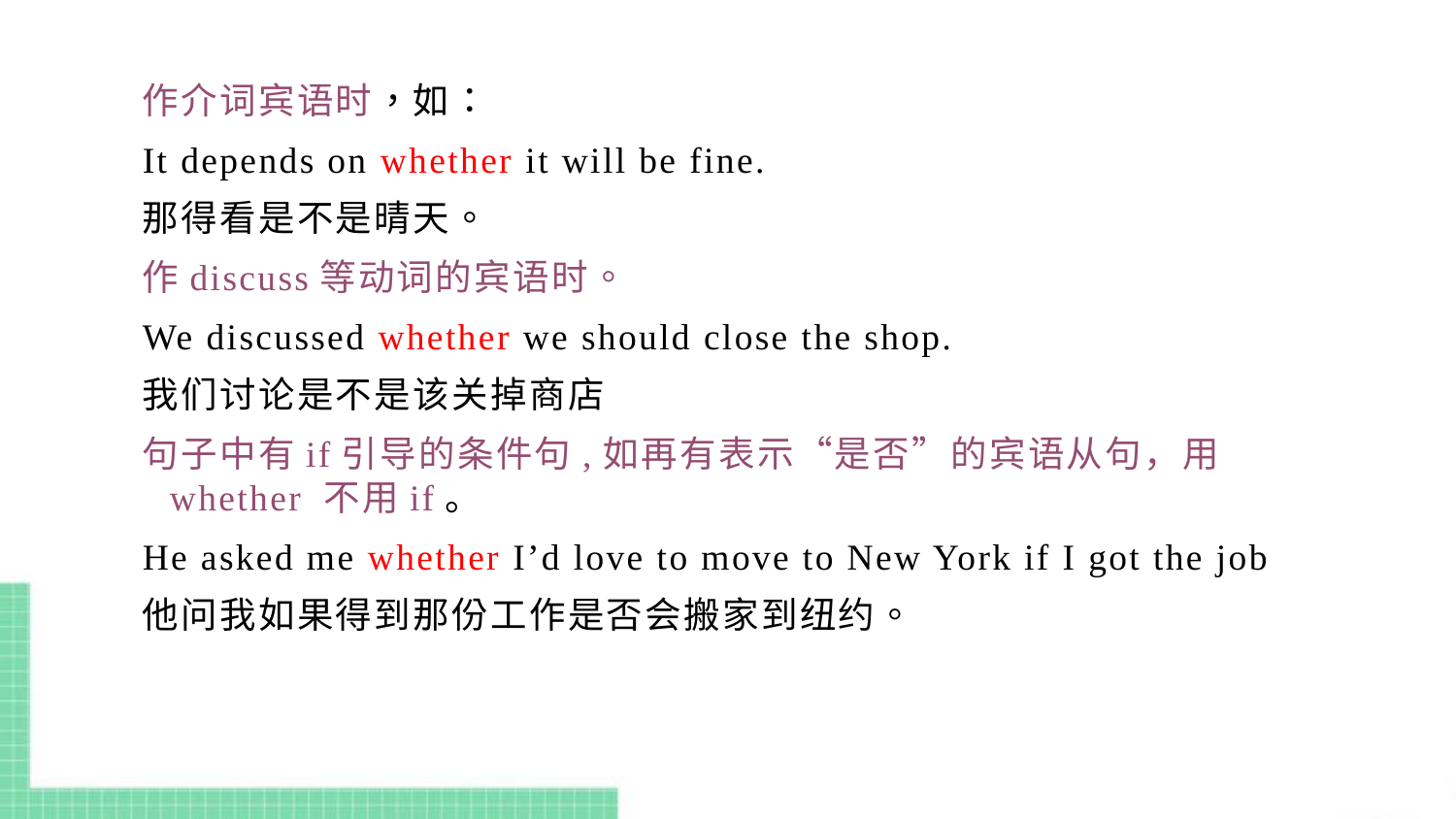

作介词宾语时，如：
It depends on whether it will be fine.
那得看是不是晴天。
作discuss等动词的宾语时。
We discussed whether we should close the shop.
我们讨论是不是该关掉商店
句子中有if引导的条件句,如再有表示“是否”的宾语从句，用whether 不用if。
He asked me whether I’d love to move to New York if I got the job
他问我如果得到那份工作是否会搬家到纽约。